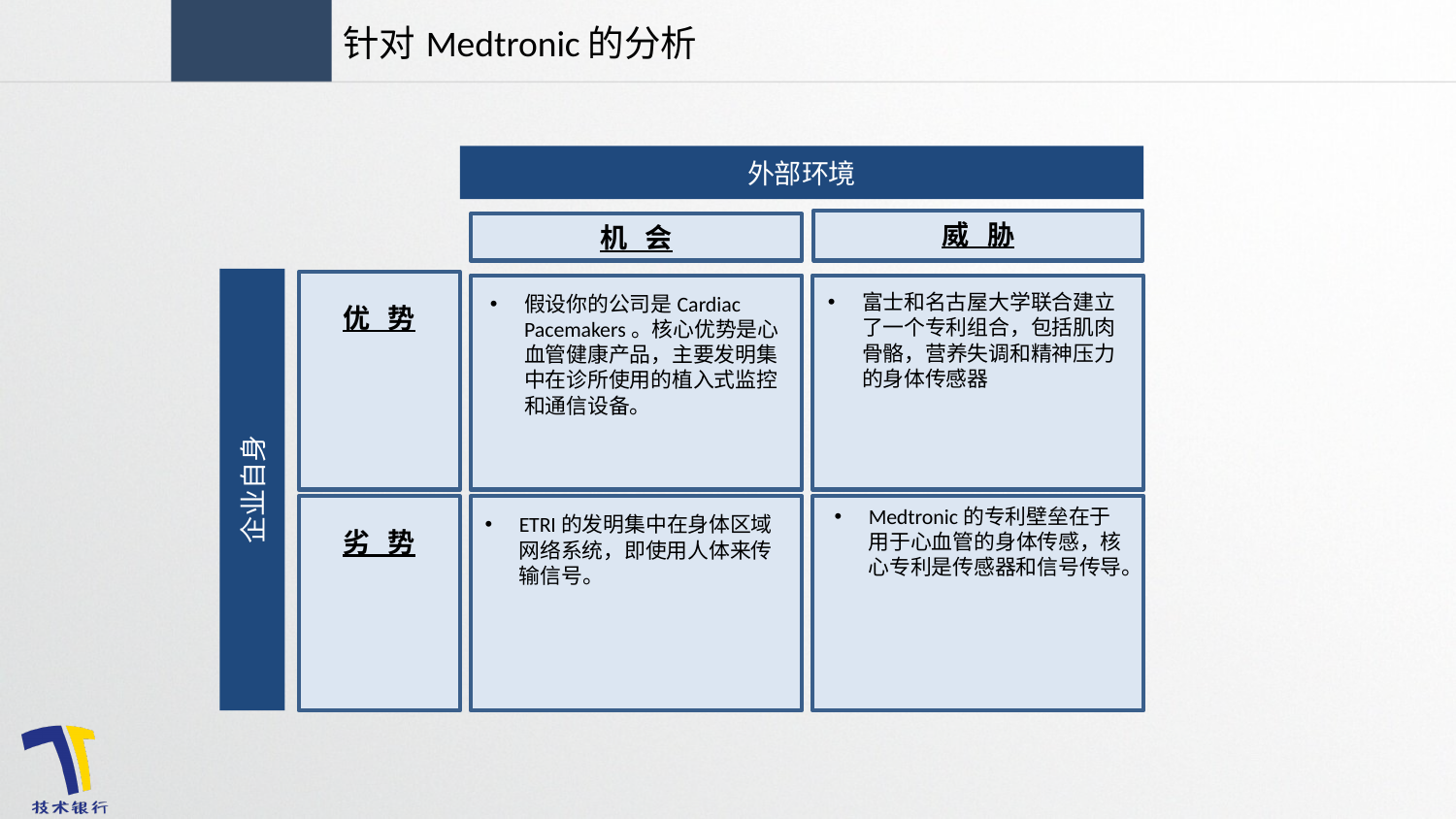

针对Medtronic的分析
外部环境
威   胁
机   会

优   势

富士和名古屋大学联合建立了一个专利组合，包括肌肉骨骼，营养失调和精神压力的身体传感器
假设你的公司是Cardiac Pacemakers。核心优势是心血管健康产品，主要发明集中在诊所使用的植入式监控和通信设备。
企业自身

劣   势

Medtronic的专利壁垒在于用于心血管的身体传感，核心专利是传感器和信号传导。
ETRI的发明集中在身体区域网络系统，即使用人体来传输信号。